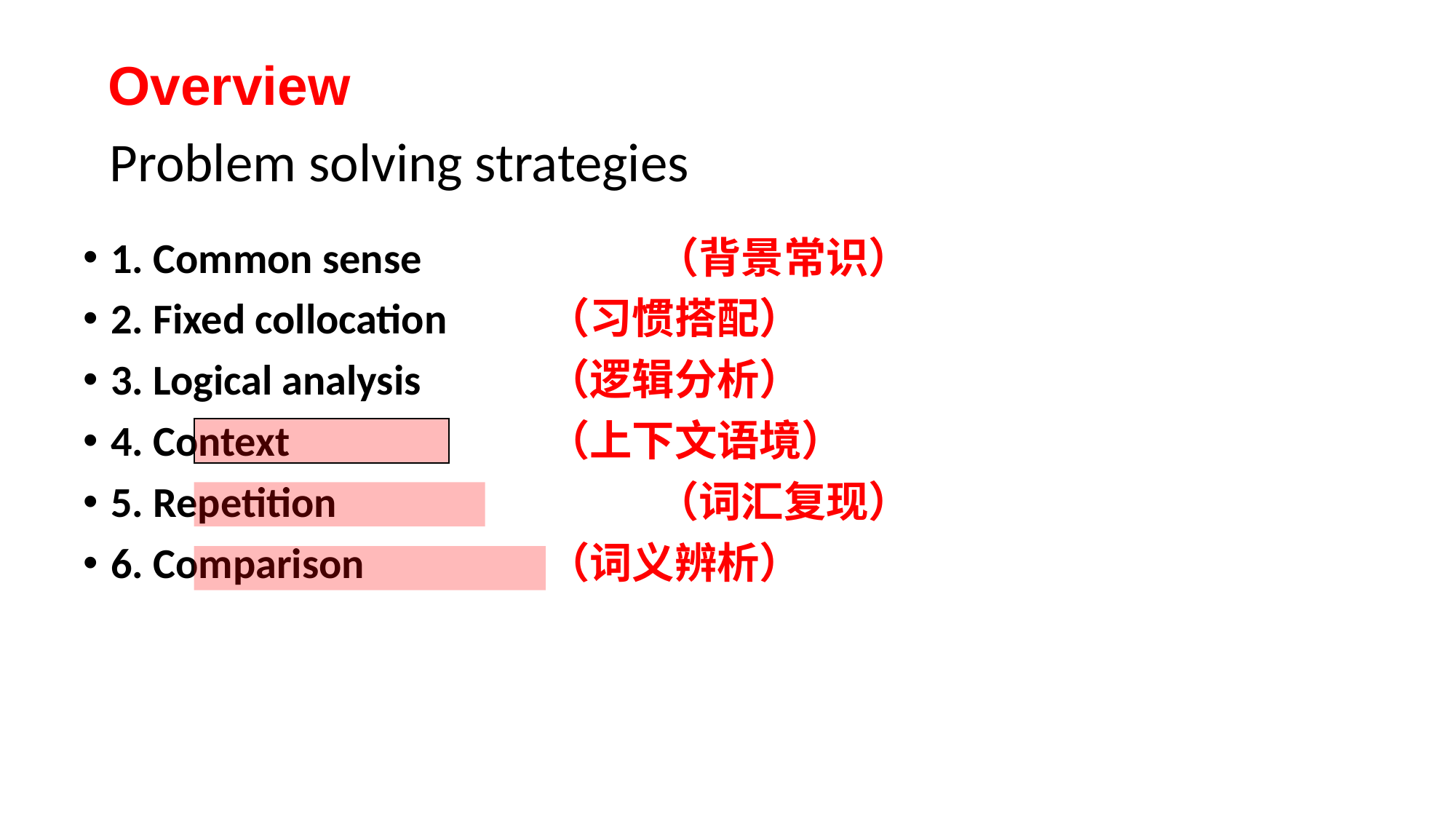

Overview
# Problem solving strategies
1. Common sense  		（背景常识）
2. Fixed collocation  	（习惯搭配）
3. Logical analysis		（逻辑分析）
4. Context 			（上下文语境）
5. Repetition			（词汇复现）
6. Comparison		（词义辨析）